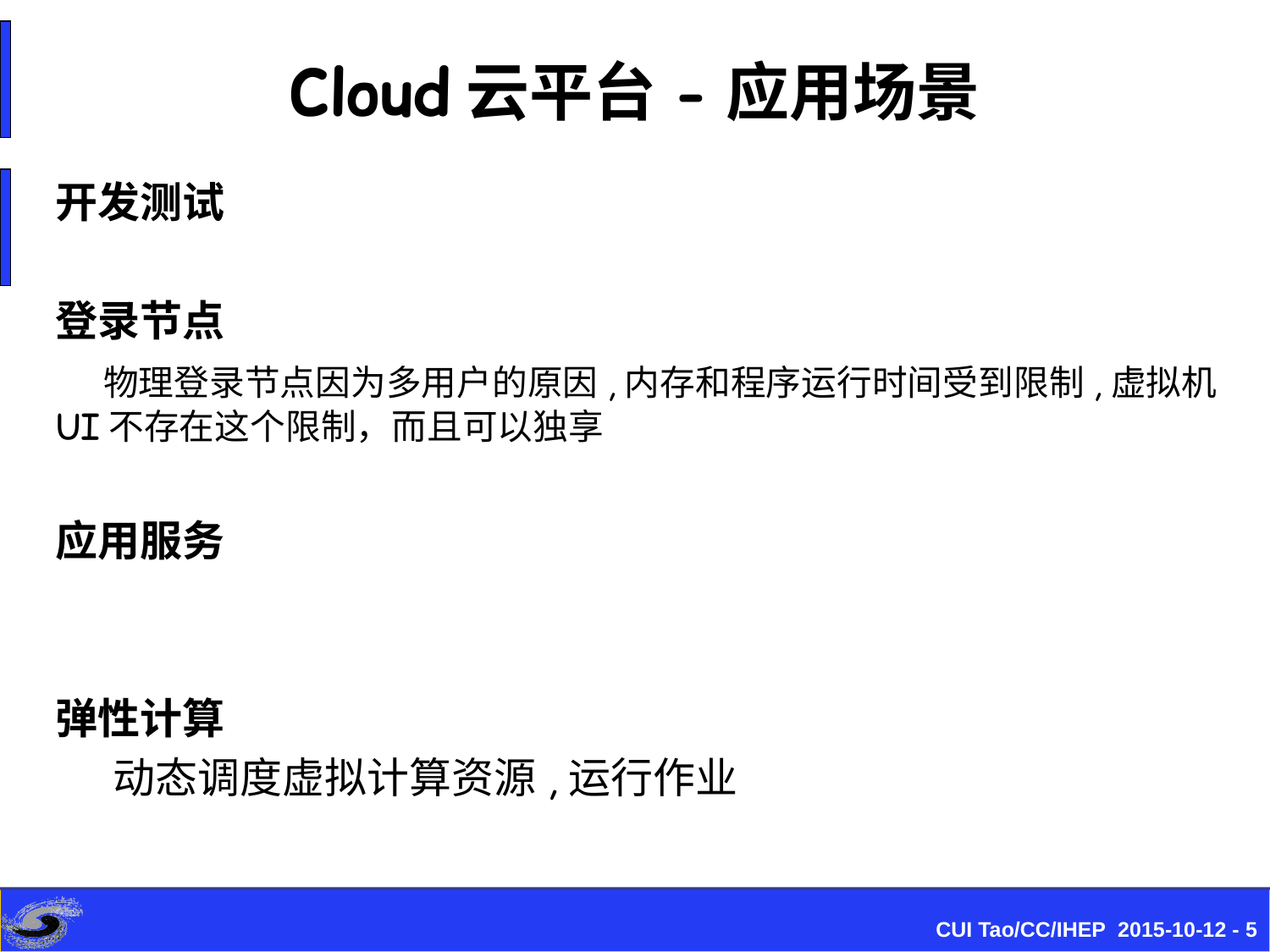

# Cloud云平台-应用场景
开发测试

登录节点
    物理登录节点因为多用户的原因,内存和程序运行时间受到限制,虚拟机UI不存在这个限制，而且可以独享

应用服务

弹性计算
     动态调度虚拟计算资源,运行作业

CUI Tao/CC/IHEP  2015-10-12 - 5